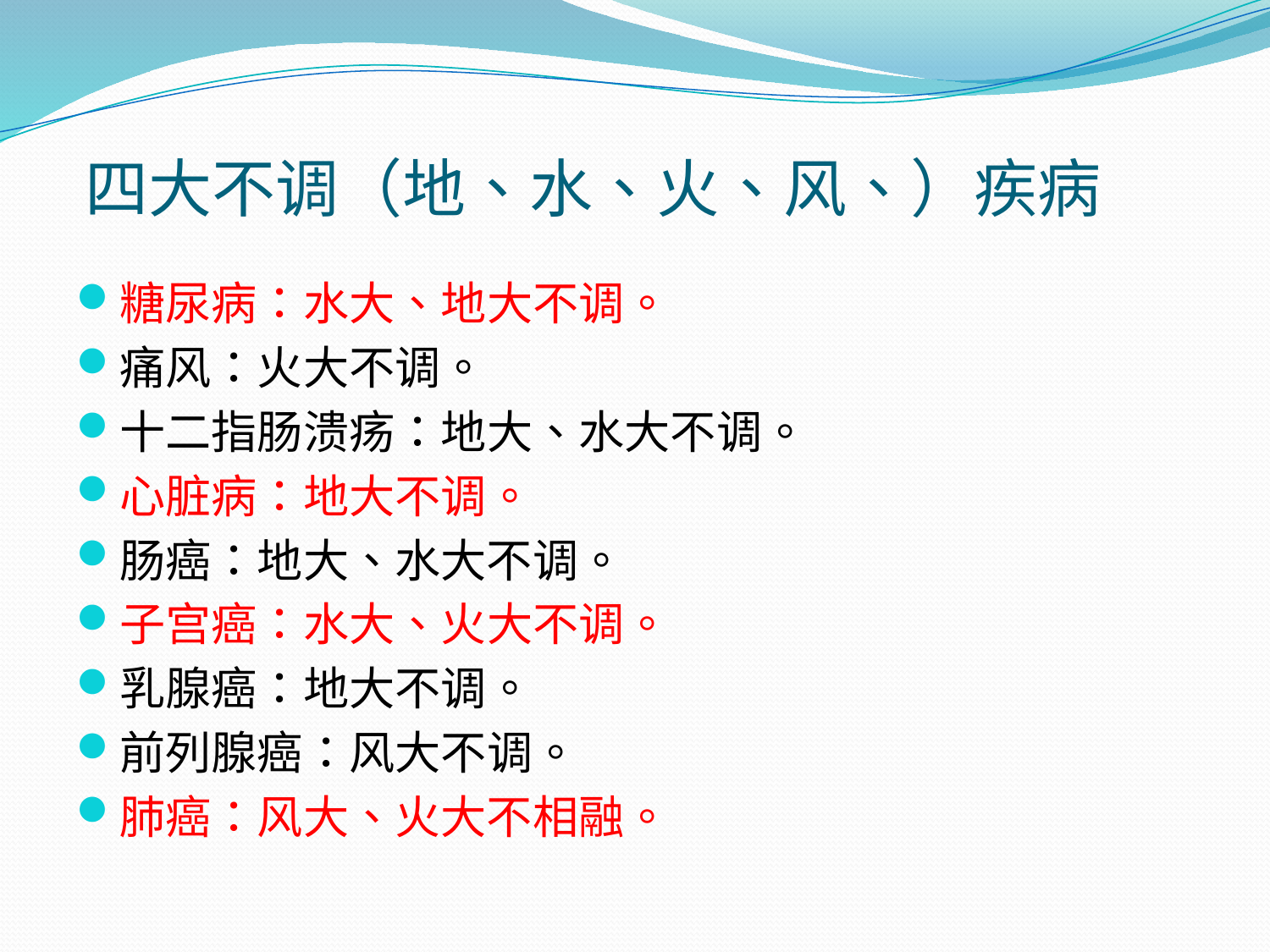

# 四大不调（地、水、火、风、）疾病
糖尿病：水大、地大不调。
痛风：火大不调。
十二指肠溃疡：地大、水大不调。
心脏病：地大不调。
肠癌：地大、水大不调。
子宫癌：水大、火大不调。
乳腺癌：地大不调。
前列腺癌：风大不调。
肺癌：风大、火大不相融。